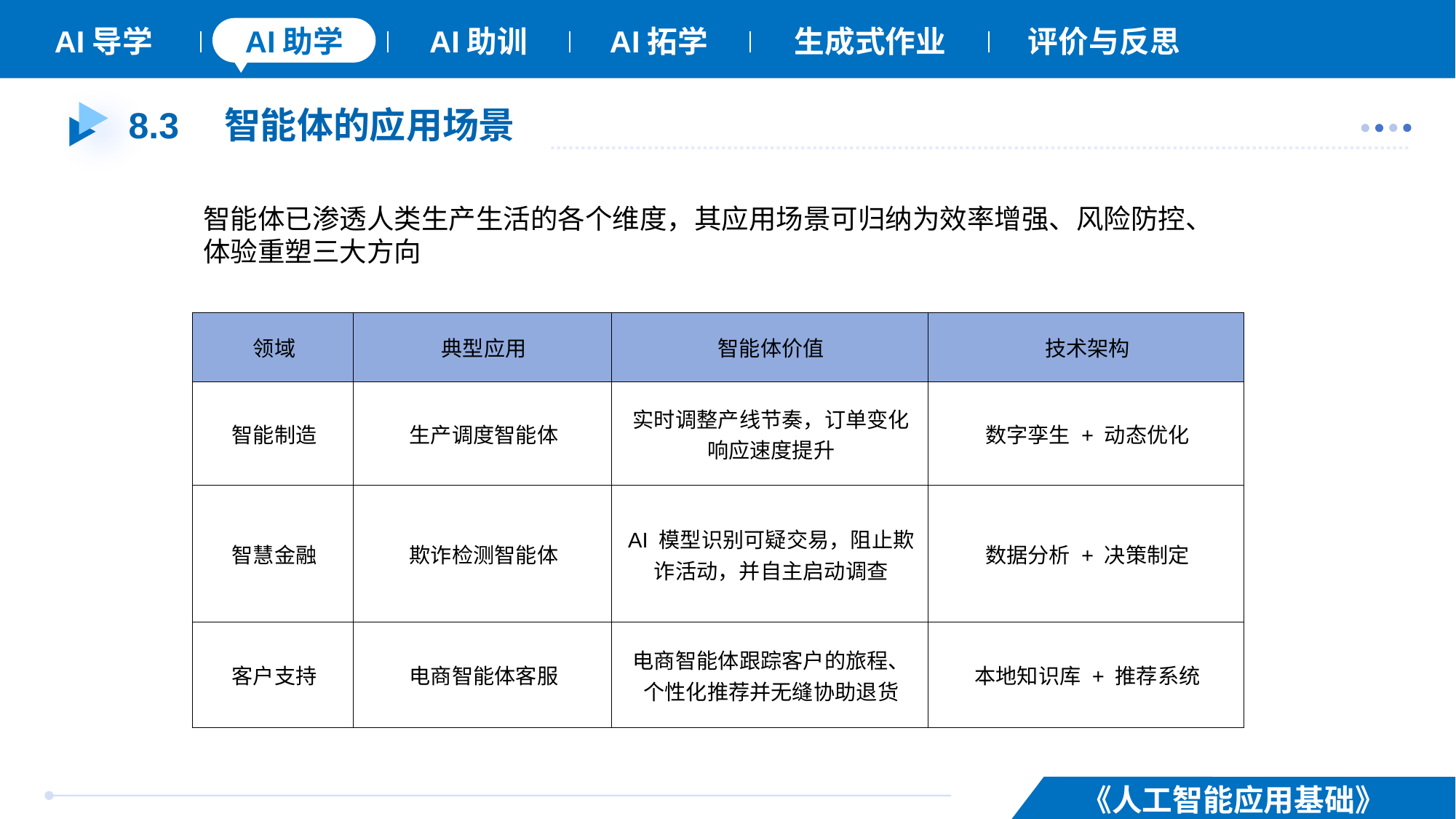

# 8.3　智能体的应用场景
智能体已渗透人类生产生活的各个维度，其应用场景可归纳为效率增强、风险防控、体验重塑三大方向
| 领域 | 典型应用 | 智能体价值 | 技术架构 |
| --- | --- | --- | --- |
| 智能制造 | 生产调度智能体 | 实时调整产线节奏，订单变化 响应速度提升 | 数字孪生 + 动态优化 |
| 智慧金融 | 欺诈检测智能体 | AI 模型识别可疑交易，阻止欺 诈活动，并自主启动调查 | 数据分析 + 决策制定 |
| 客户支持 | 电商智能体客服 | 电商智能体跟踪客户的旅程、 个性化推荐并无缝协助退货 | 本地知识库 + 推荐系统 |